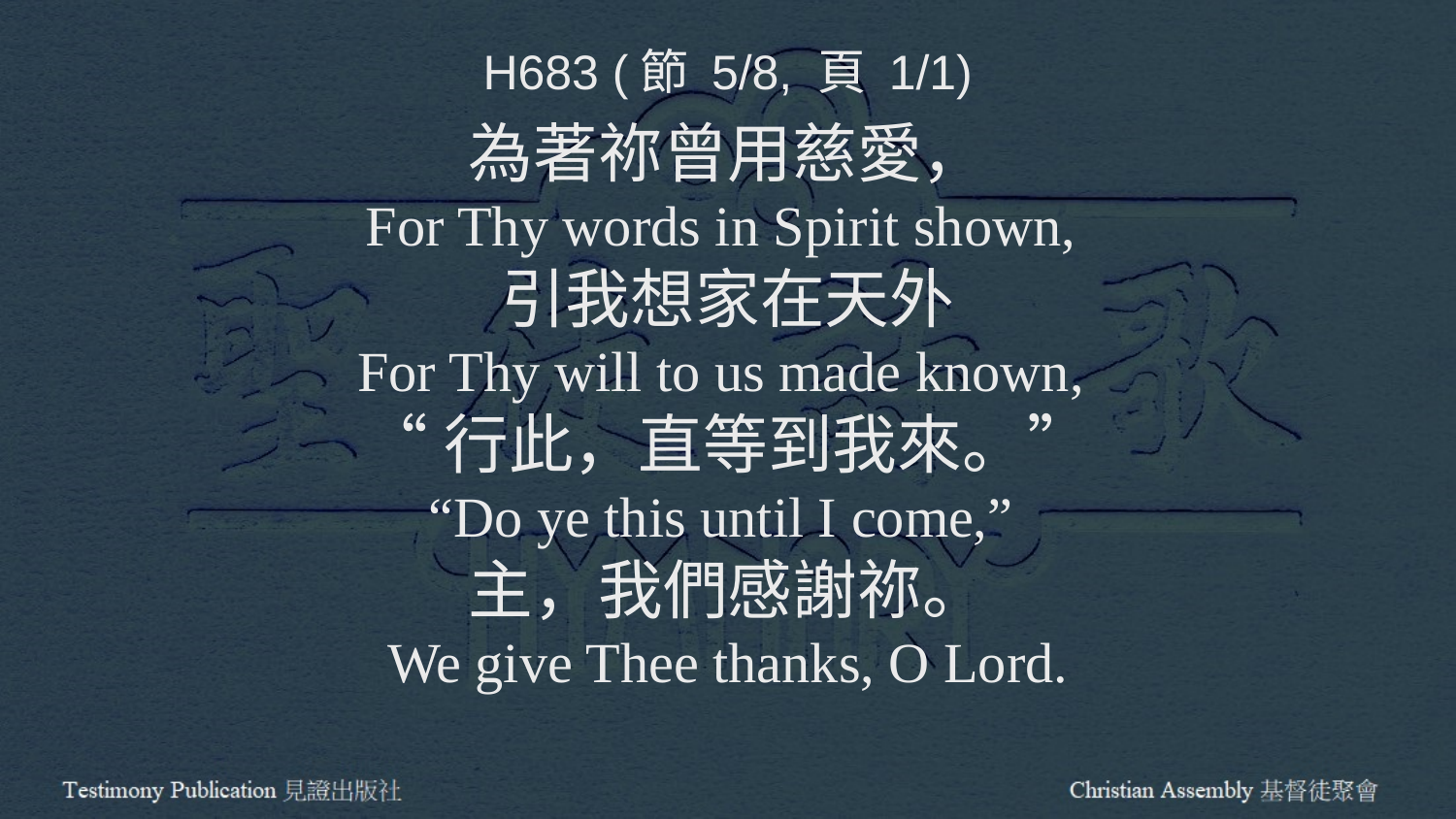

H683 (節 5/8, 頁 1/1)
為著祢曾用慈愛，
For Thy words in Spirit shown,
引我想家在天外
For Thy will to us made known,
“行此，直等到我來。”
“Do ye this until I come,”
主，我們感謝祢。
We give Thee thanks, O Lord.